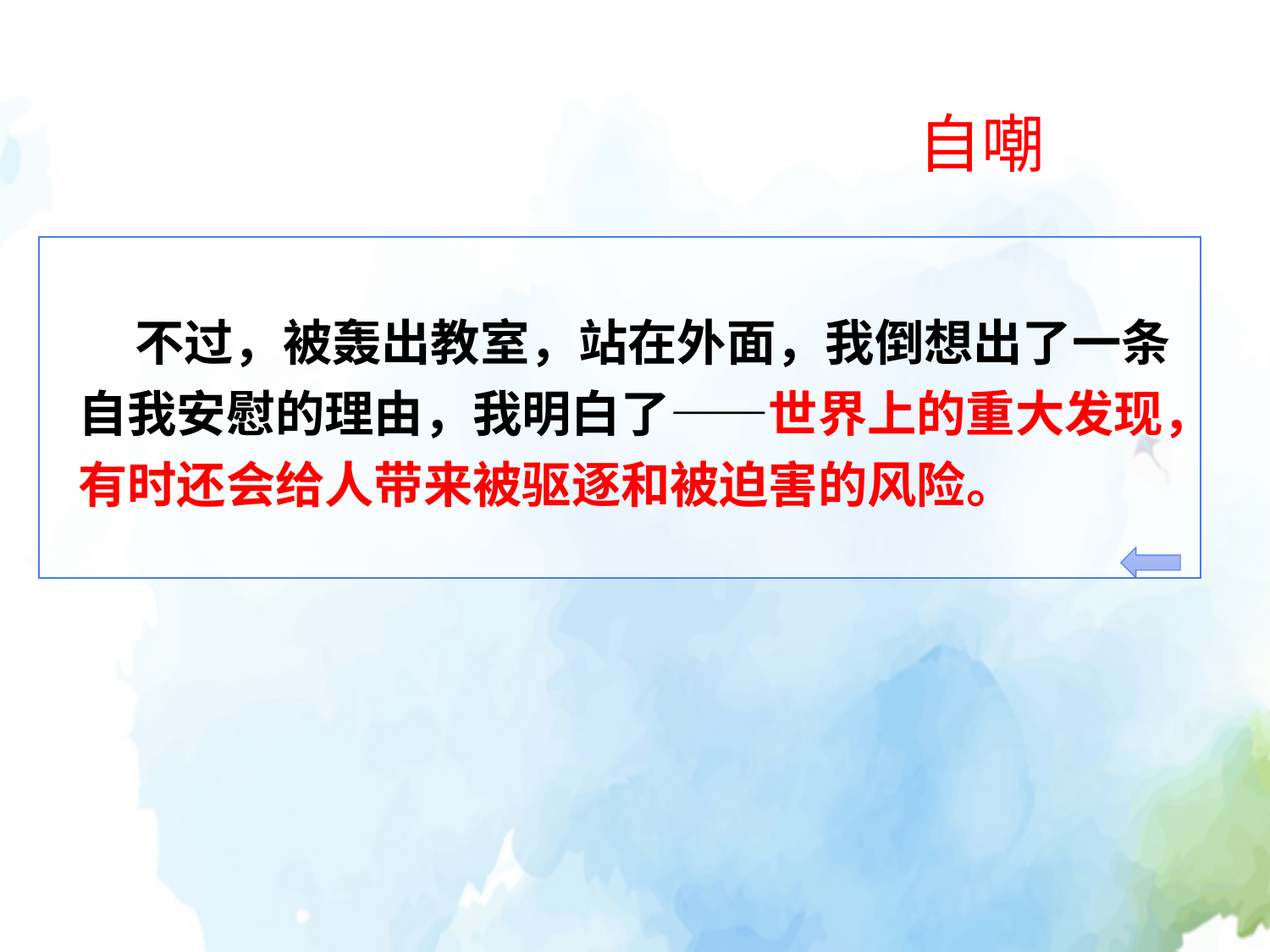

自嘲

    不过，被轰出教室，站在外面，我倒想出了一条自我安慰的理由，我明白了——世界上的重大发现，有时还会给人带来被驱逐和被迫害的风险。